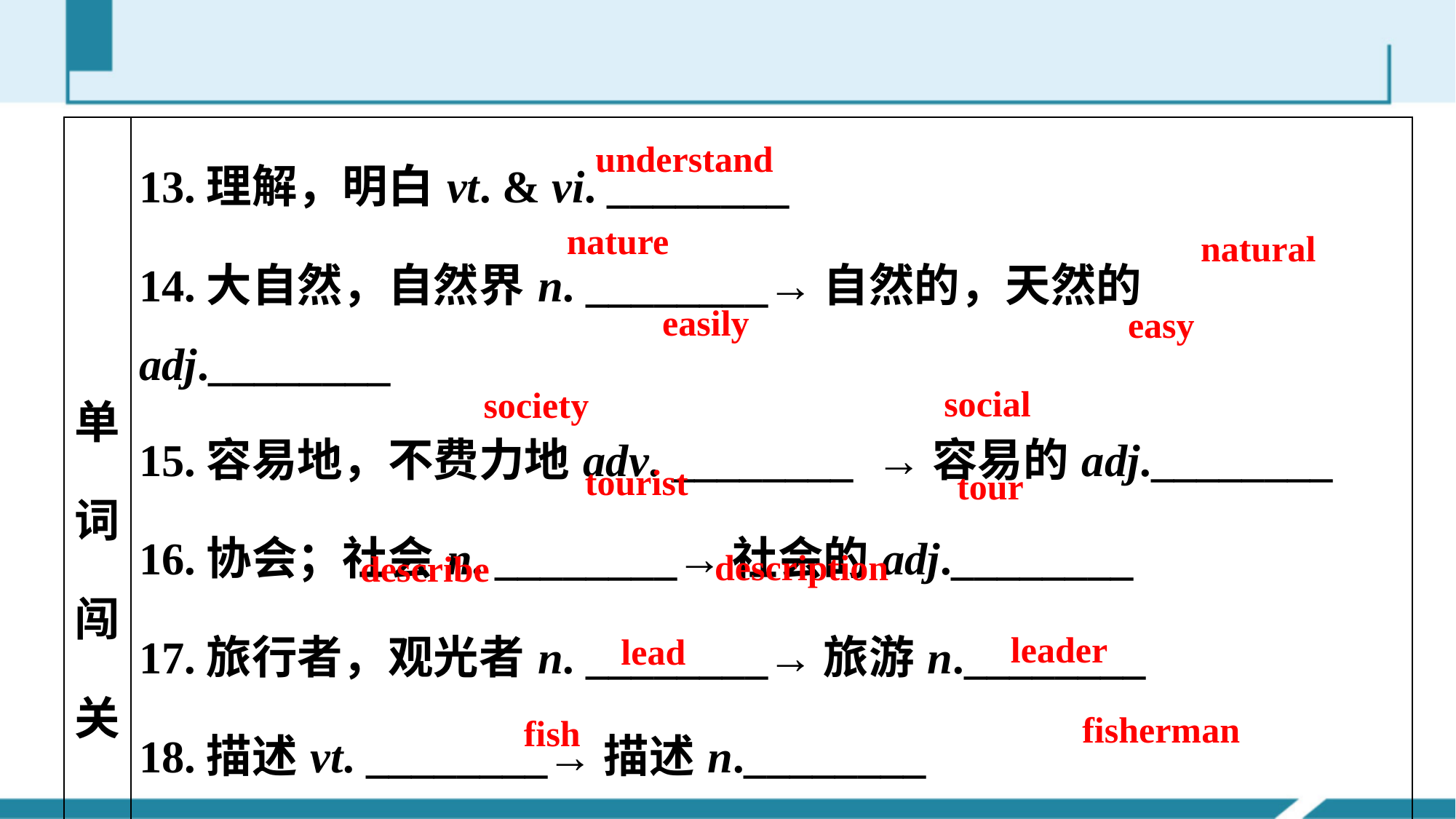

| 单词闯关 | 13.理解，明白vt. & vi. \_\_\_\_\_\_\_\_ 14.大自然，自然界n. \_\_\_\_\_\_\_\_→自然的，天然的adj.\_\_\_\_\_\_\_\_ 15.容易地，不费力地adv. \_\_\_\_\_\_\_\_ →容易的adj.\_\_\_\_\_\_\_\_ 16.协会；社会n. \_\_\_\_\_\_\_\_→社会的adj.\_\_\_\_\_\_\_\_ 17.旅行者，观光者n. \_\_\_\_\_\_\_\_→旅游n.\_\_\_\_\_\_\_\_ 18.描述vt. \_\_\_\_\_\_\_\_→描述n.\_\_\_\_\_\_\_\_ 19.领导，带领vi. & vt. \_\_\_\_\_\_\_\_→领导 n．\_\_\_\_\_\_\_\_ 20.捕鱼；钓鱼vi. \_\_\_\_\_\_\_\_→渔民，钓鱼的人n.\_\_\_\_\_\_\_\_ |
| --- | --- |
understand
nature
natural
easily
easy
social
society
tourist
tour
description
describe
leader
lead
fisherman
fish